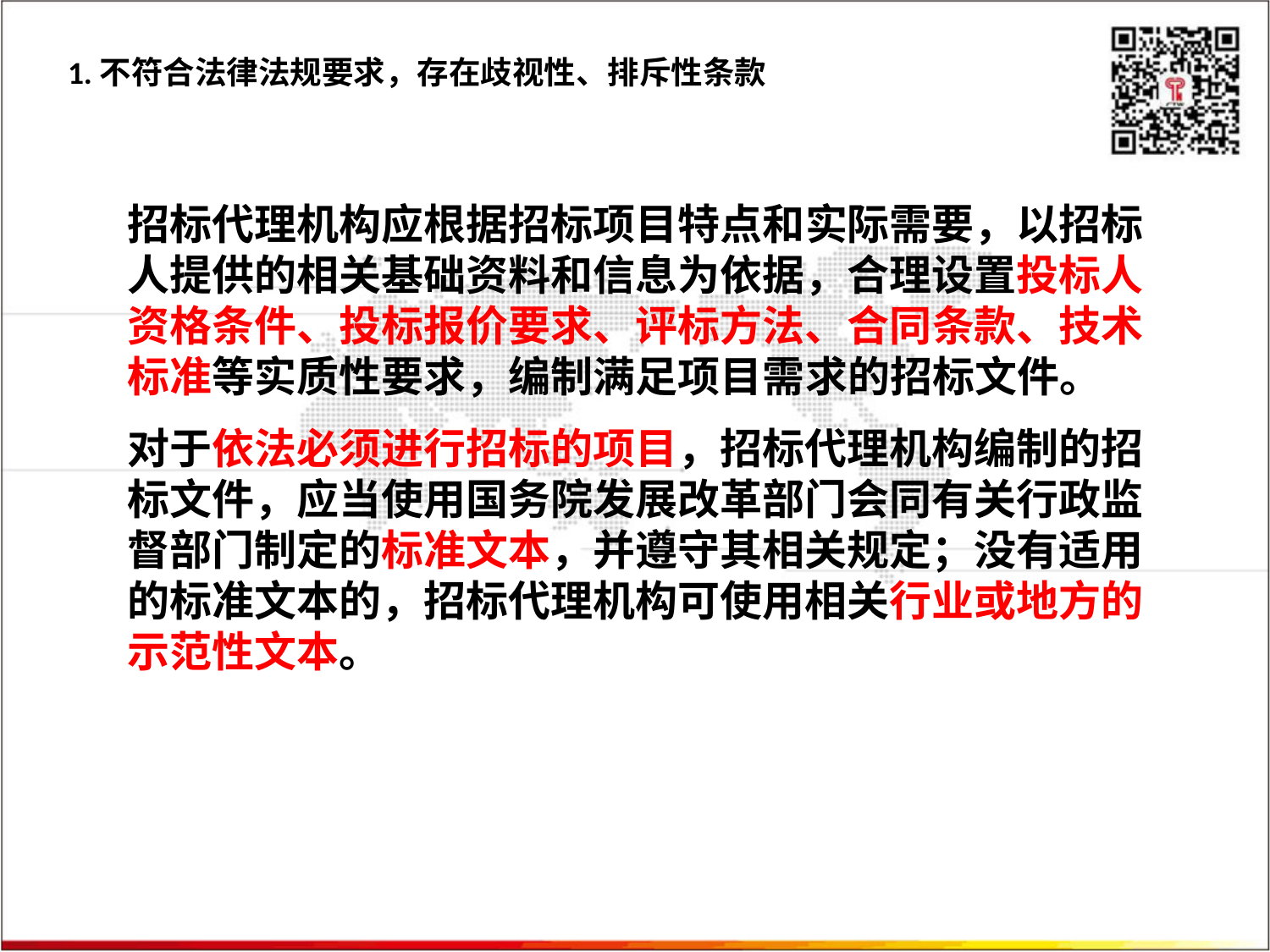

# 1.不符合法律法规要求，存在歧视性、排斥性条款
招标代理机构应根据招标项目特点和实际需要，以招标人提供的相关基础资料和信息为依据，合理设置投标人资格条件、投标报价要求、评标方法、合同条款、技术标准等实质性要求，编制满足项目需求的招标文件。
对于依法必须进行招标的项目，招标代理机构编制的招标文件，应当使用国务院发展改革部门会同有关行政监督部门制定的标准文本，并遵守其相关规定；没有适用的标准文本的，招标代理机构可使用相关行业或地方的示范性文本。